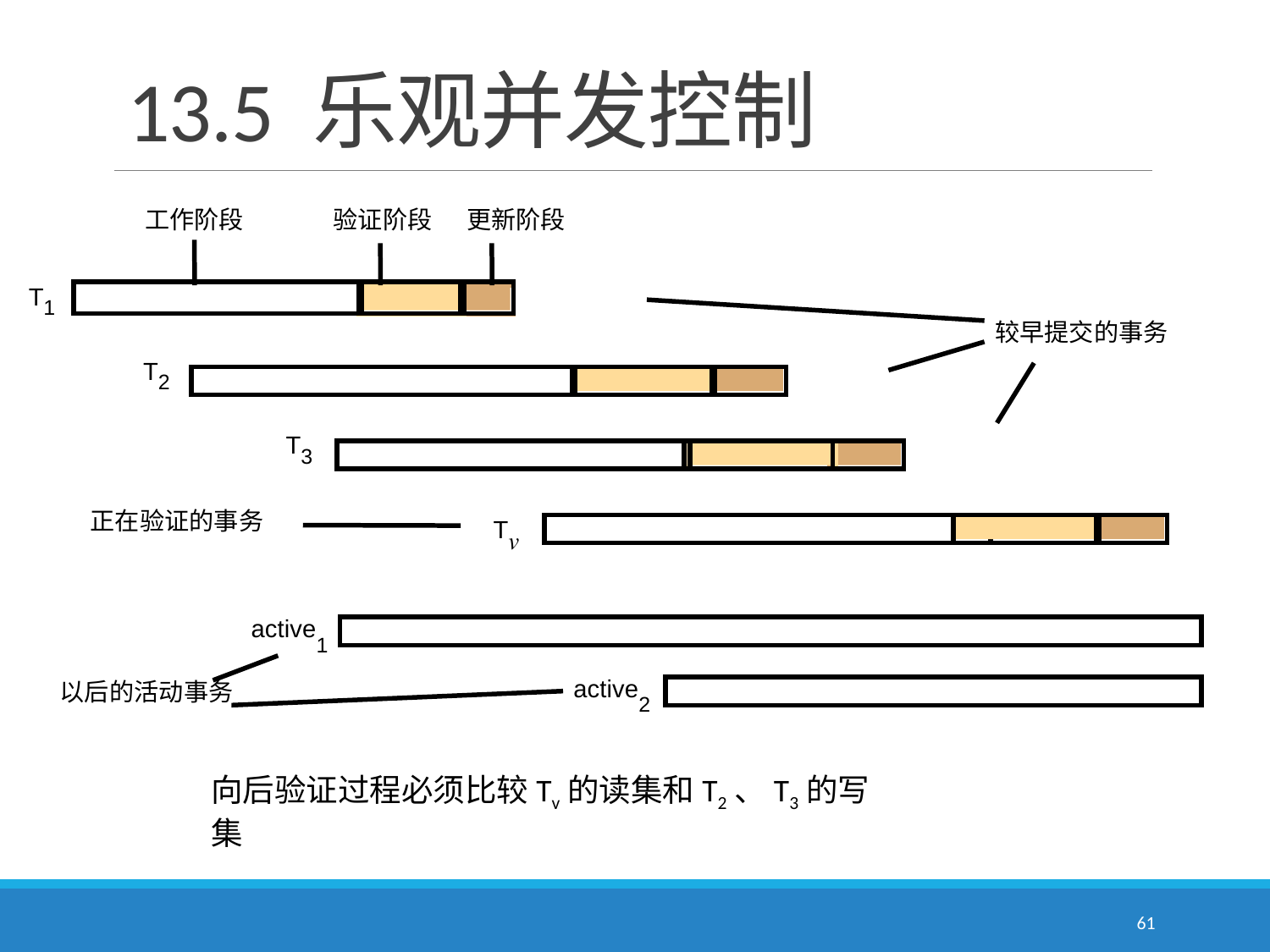

# 13.5 乐观并发控制
工作阶段
验证阶段
更新阶段

T

1

较早提交的事务

T

2
T

3
正在验证的事务
T

v

active

1

active
以后的活动事务

2
向后验证过程必须比较Tv的读集和T2、T3的写集
61